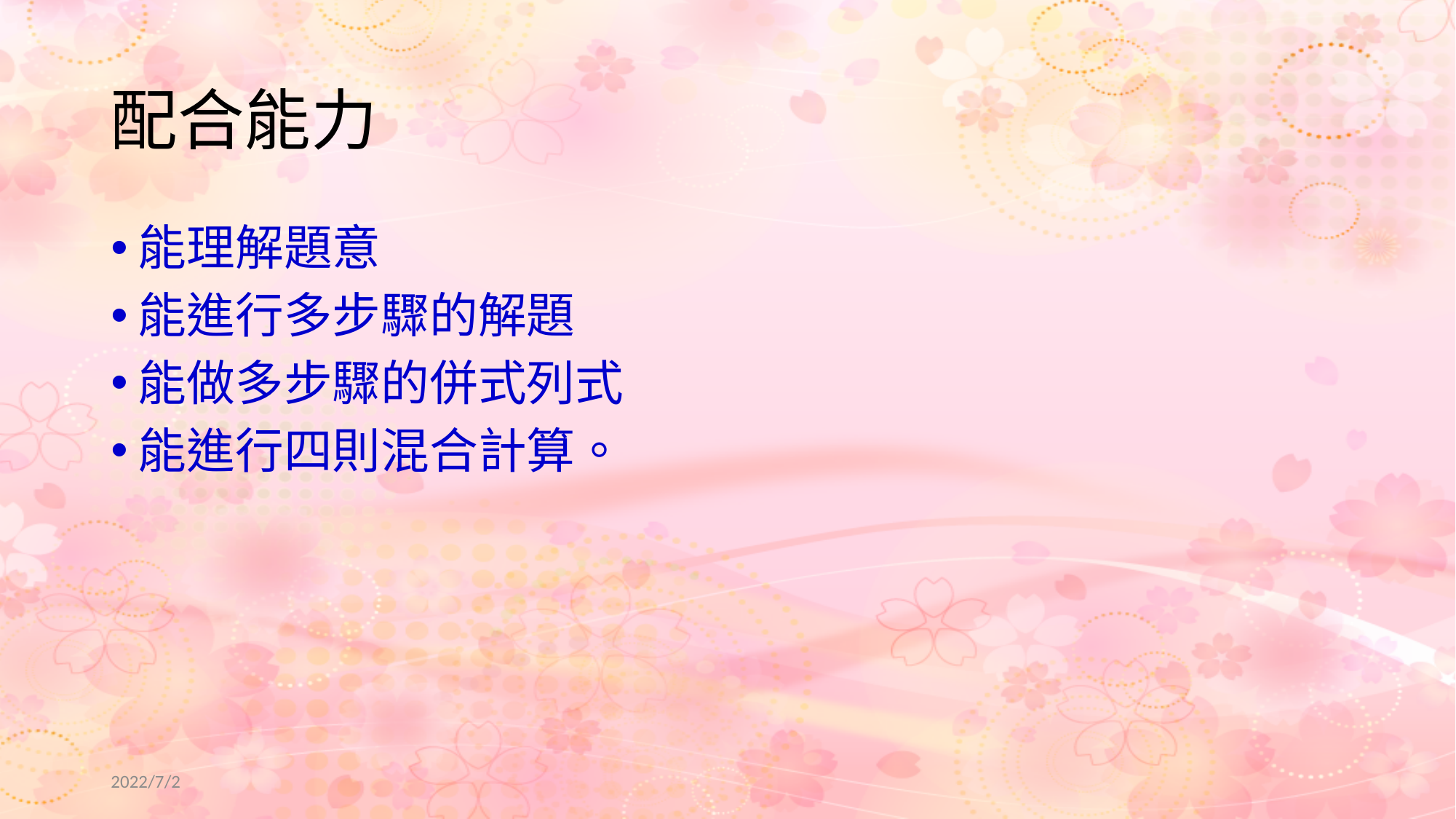

# 配合能力
能理解題意
能進行多步驟的解題
能做多步驟的併式列式
能進行四則混合計算。
2022/7/2